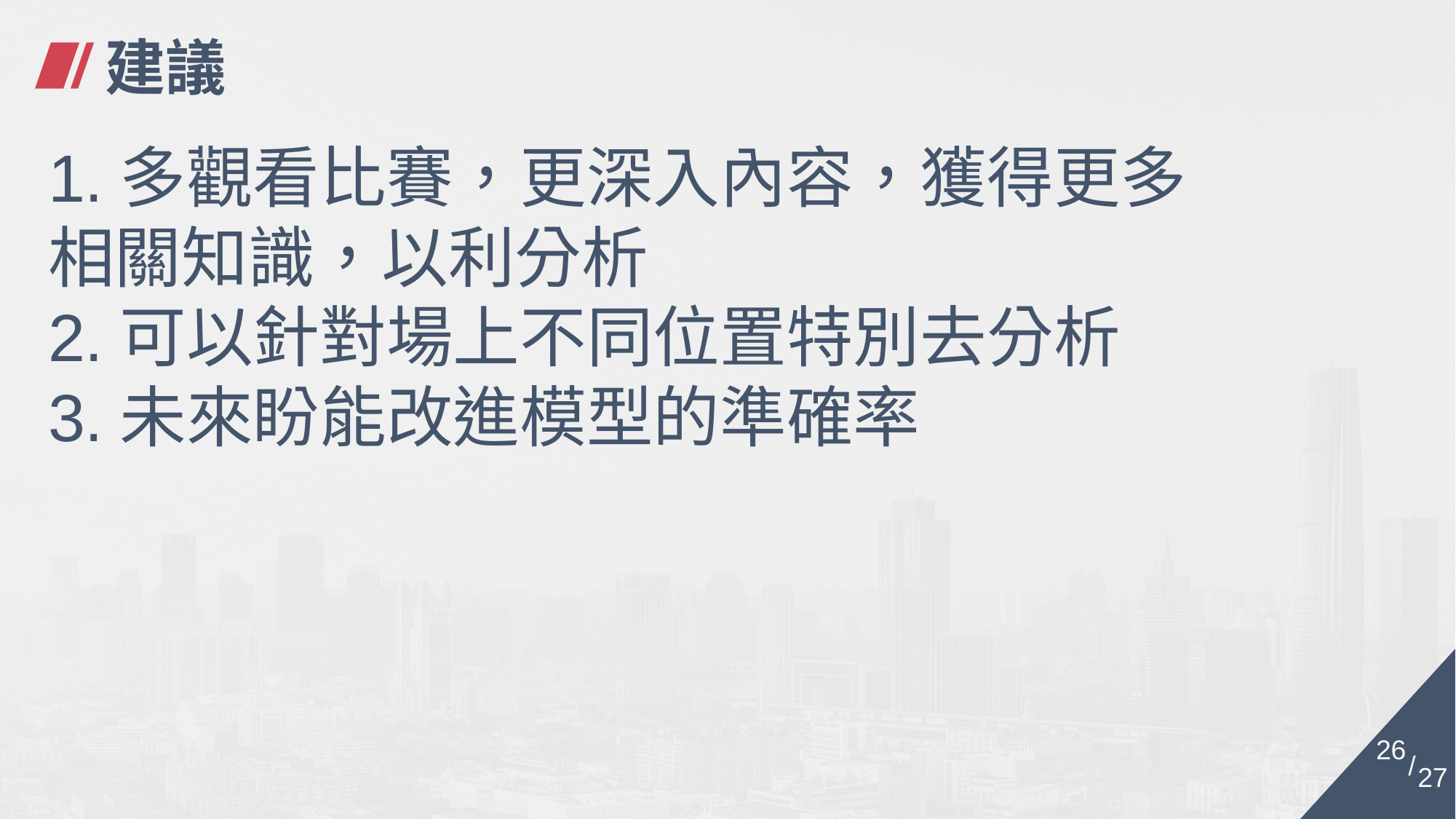

# 建議
1.多觀看比賽，更深入內容，獲得更多
相關知識，以利分析
2.可以針對場上不同位置特別去分析
3.未來盼能改進模型的準確率

26
/
27